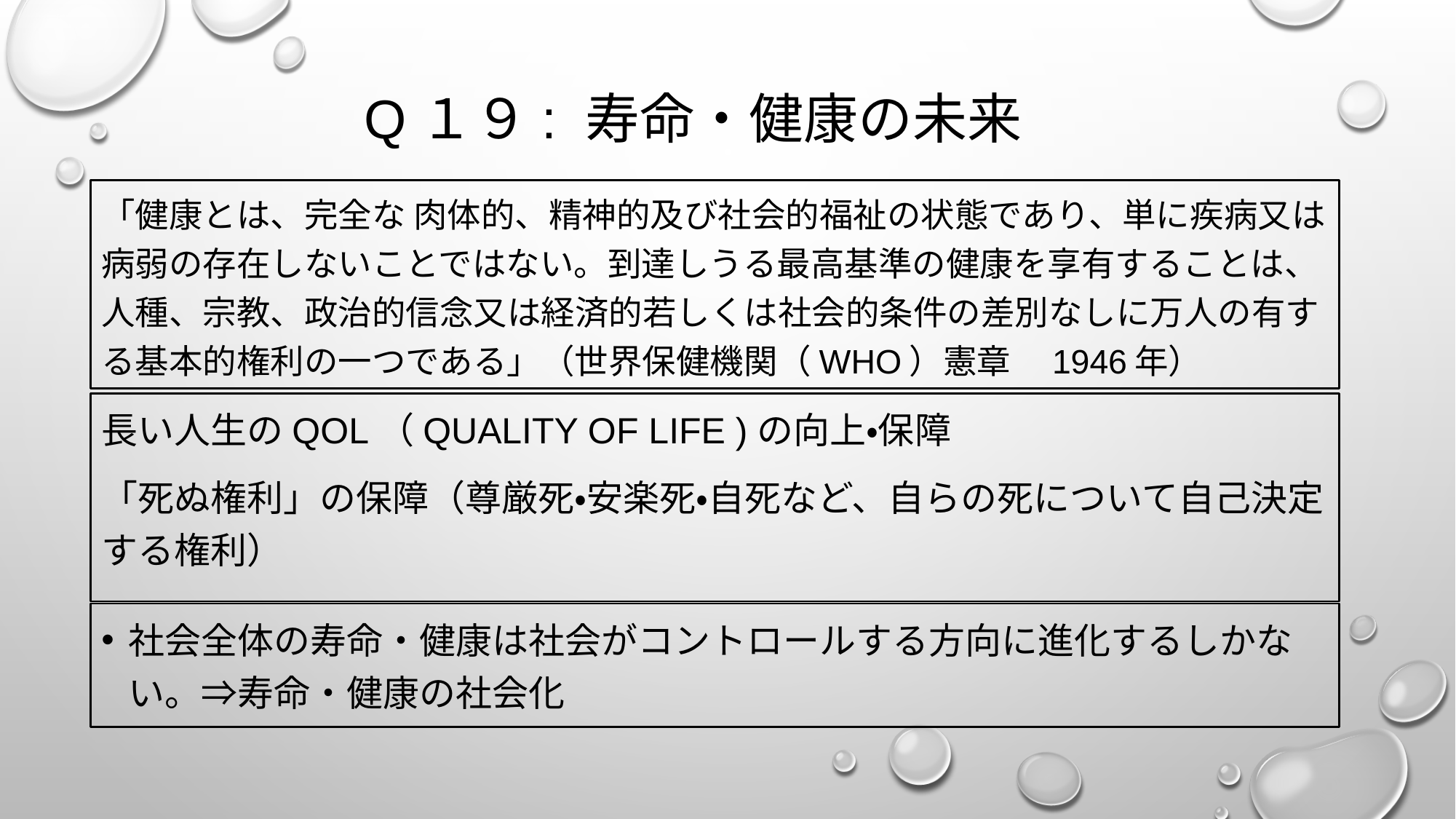

# Q１９: 寿命・健康の未来
「健康とは、完全な 肉体的、精神的及び社会的福祉の状態であり、単に疾病又は病弱の存在しないことではない。到達しうる最高基準の健康を享有することは、人種、宗教、政治的信念又は経済的若しくは社会的条件の差別なしに万人の有する基本的権利の一つである」（世界保健機関（WHO）憲章　1946年）
長い人生のQOL（quality of life )の向上・保障
「死ぬ権利」の保障（尊厳死・安楽死・自死など、自らの死について自己決定する権利）
社会全体の寿命・健康は社会がコントロールする方向に進化するしかない。⇒寿命・健康の社会化